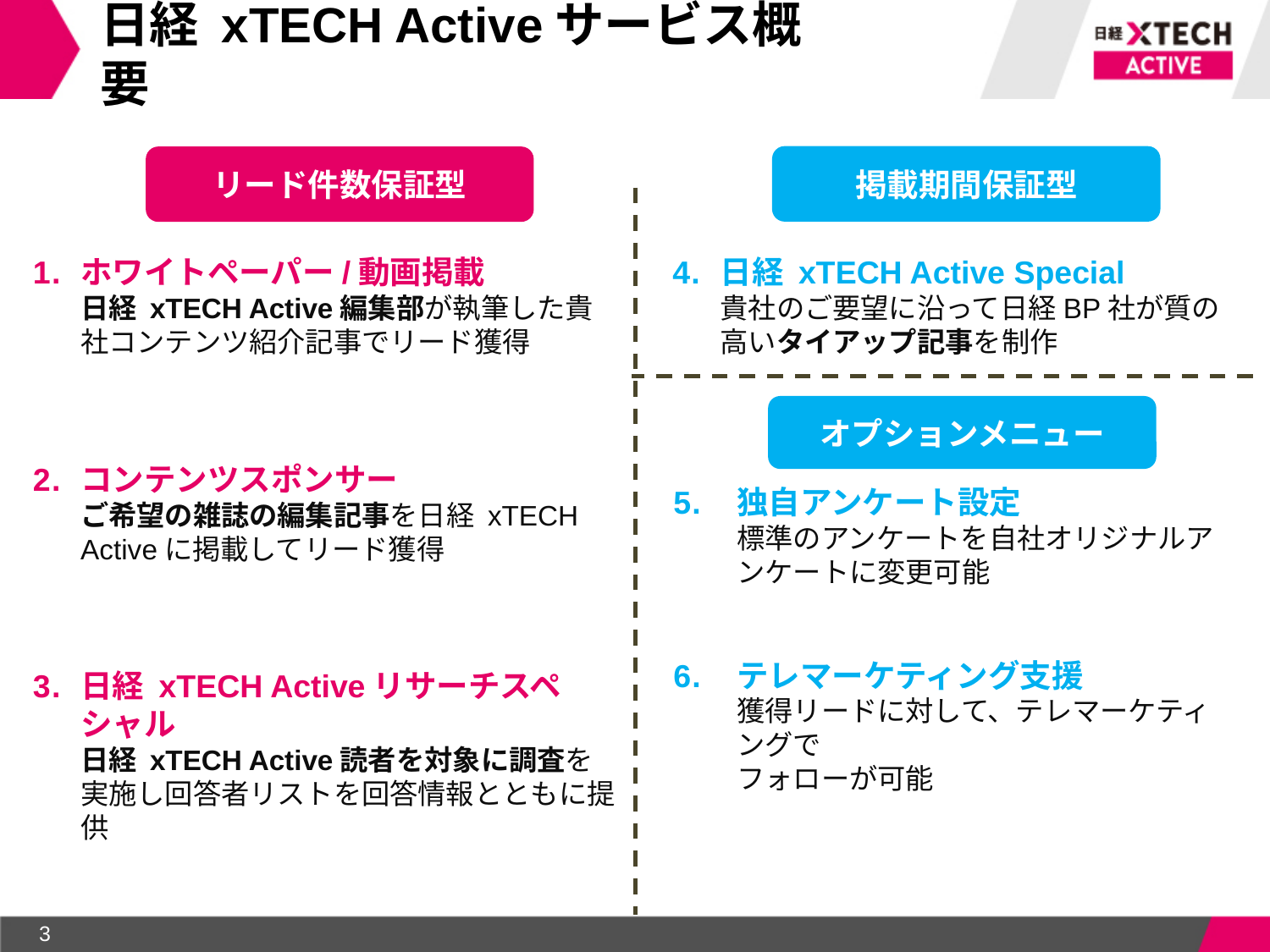

# 日経 xTECH Activeサービス概要
掲載期間保証型
リード件数保証型
ホワイトペーパー/動画掲載
日経 xTECH Active編集部が執筆した貴社コンテンツ紹介記事でリード獲得

コンテンツスポンサー
ご希望の雑誌の編集記事を日経 xTECH Activeに掲載してリード獲得
日経 xTECH Activeリサーチスペシャル
日経 xTECH Active読者を対象に調査を実施し回答者リストを回答情報とともに提供

日経 xTECH Active Special
貴社のご要望に沿って日経BP社が質の高いタイアップ記事を制作
オプションメニュー
独自アンケート設定
標準のアンケートを自社オリジナルアンケートに変更可能
テレマーケティング支援
獲得リードに対して、テレマーケティングで
フォローが可能
3